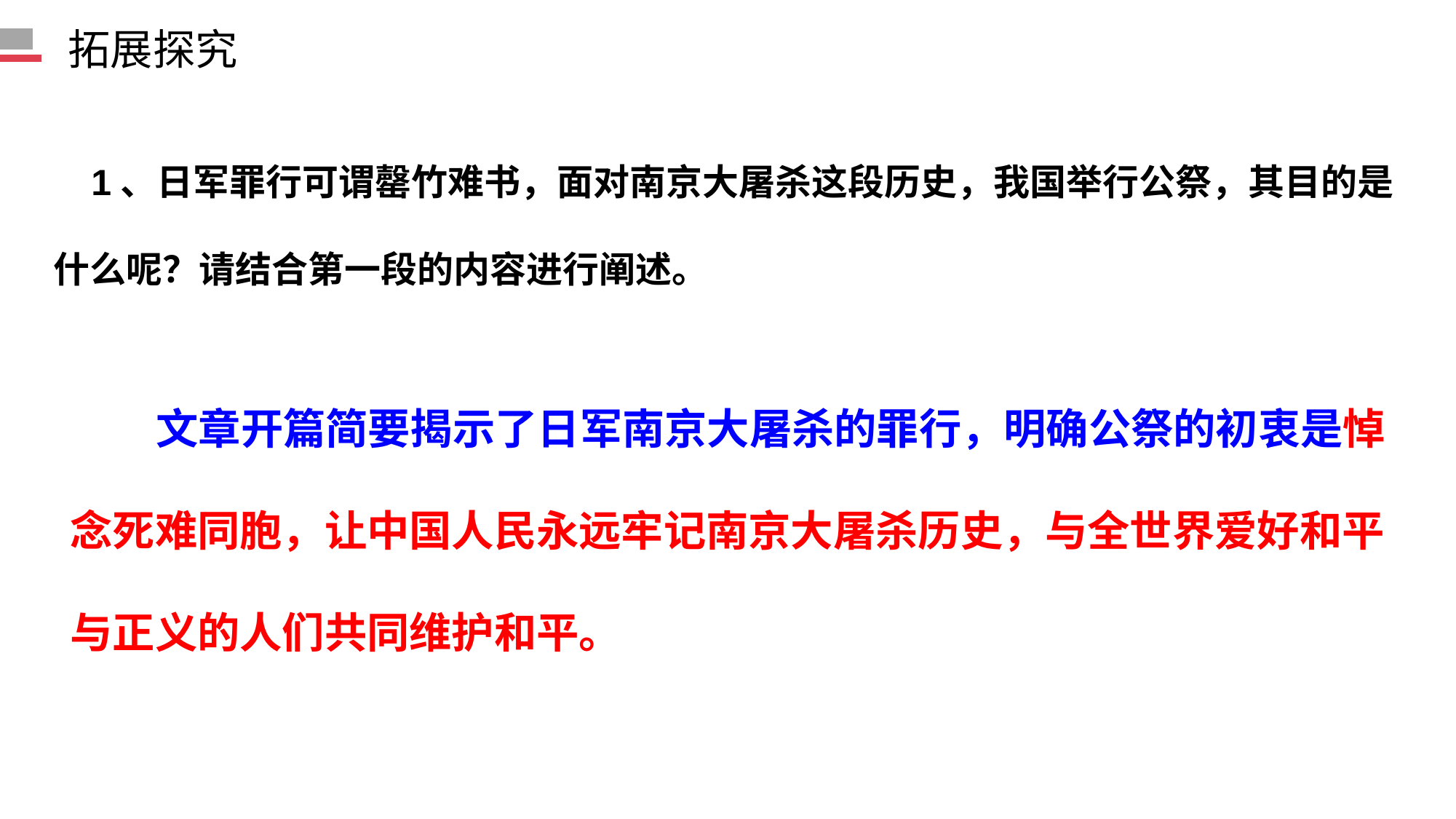

拓展探究

1、日军罪行可谓罄竹难书，面对南京大屠杀这段历史，我国举行公祭，其目的是什么呢？请结合第一段的内容进行阐述。
文章开篇简要揭示了日军南京大屠杀的罪行，明确公祭的初衷是悼念死难同胞，让中国人民永远牢记南京大屠杀历史，与全世界爱好和平与正义的人们共同维护和平。